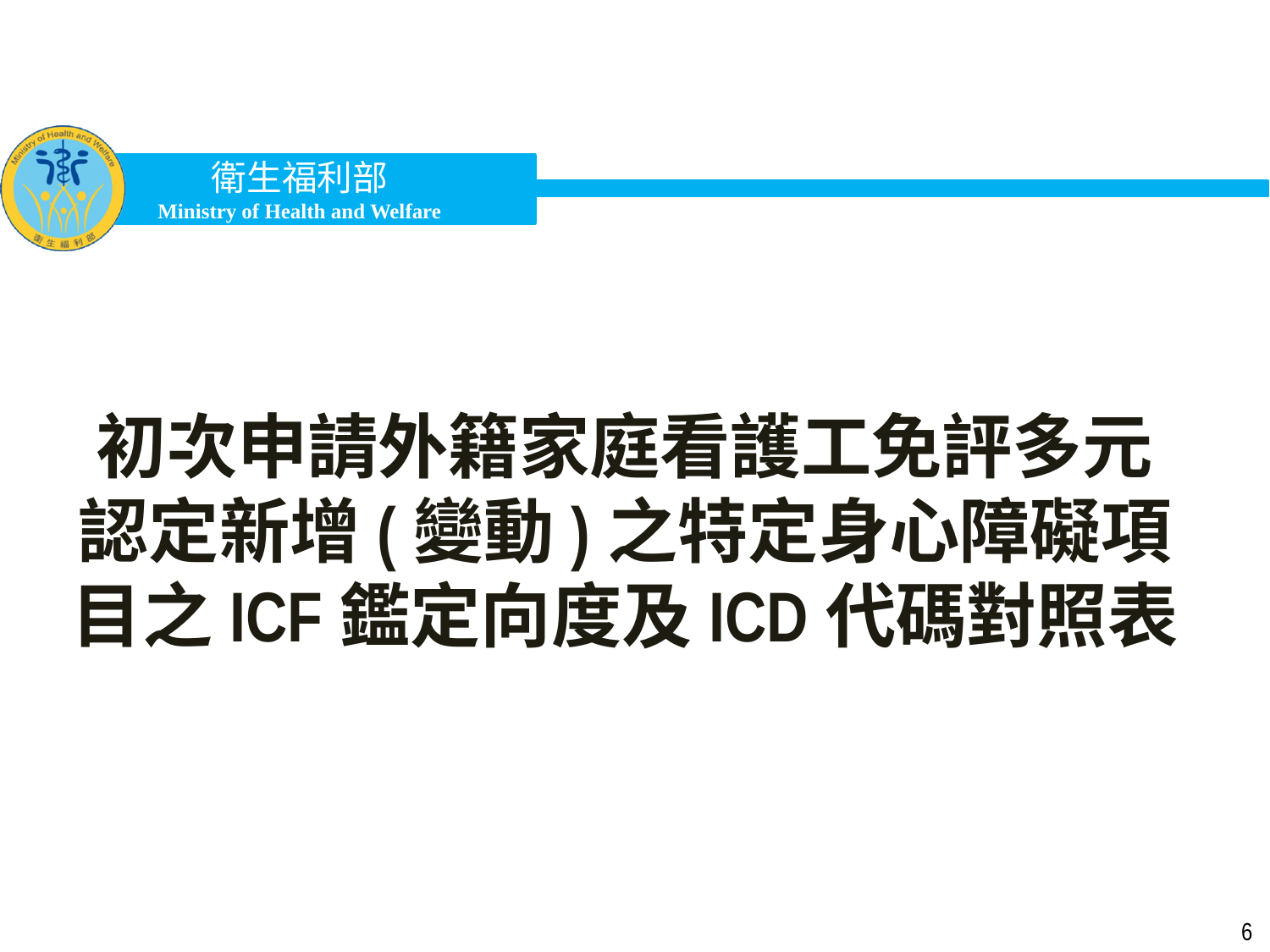

# 初次申請外籍家庭看護工免評多元認定新增(變動)之特定身心障礙項目之ICF鑑定向度及ICD代碼對照表
6